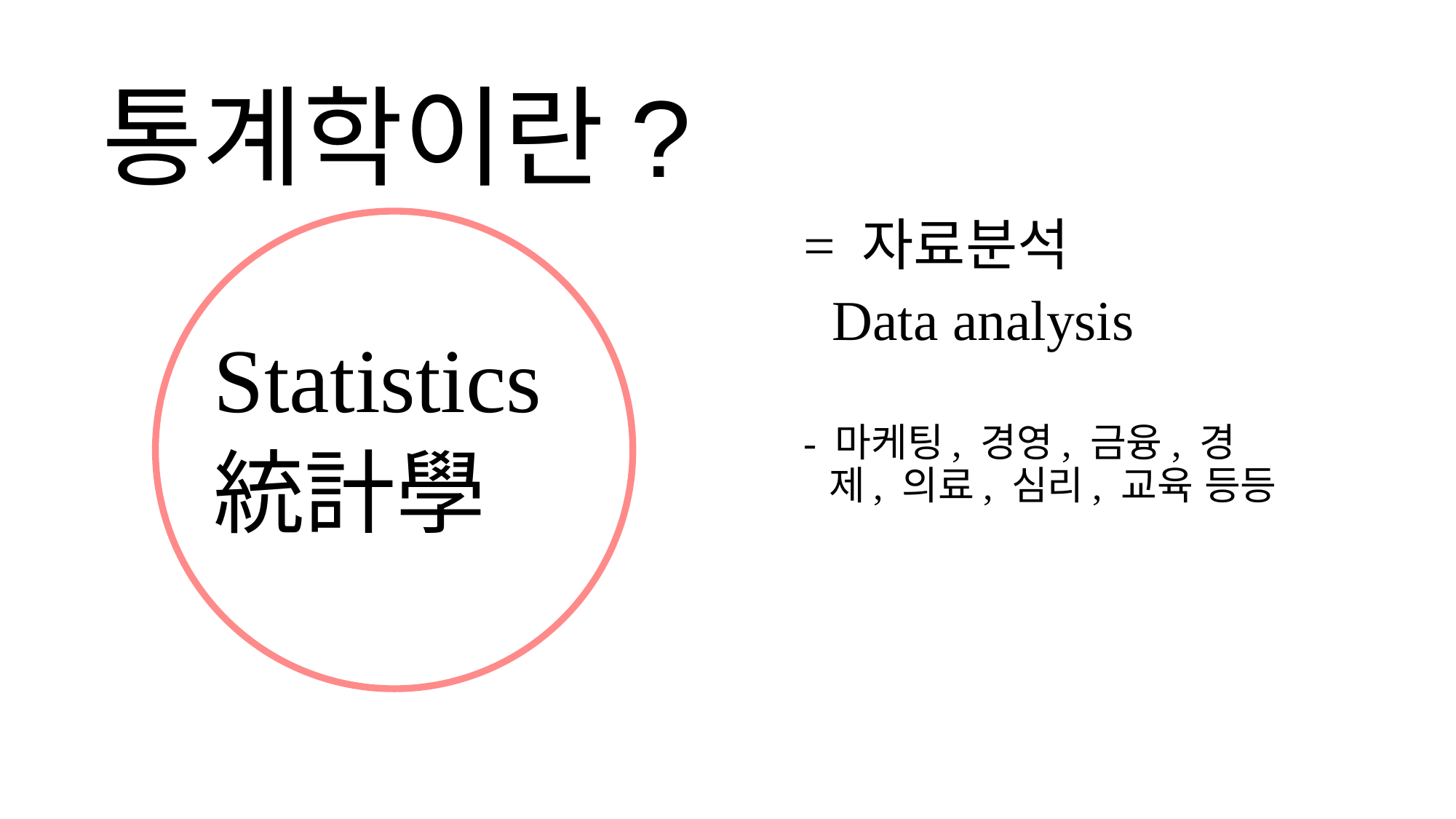

# 통계학이란?

= 자료분석
  Data analysis

- 마케팅, 경영, 금융, 경제, 의료, 심리, 교육 등등
Statistics
統計學